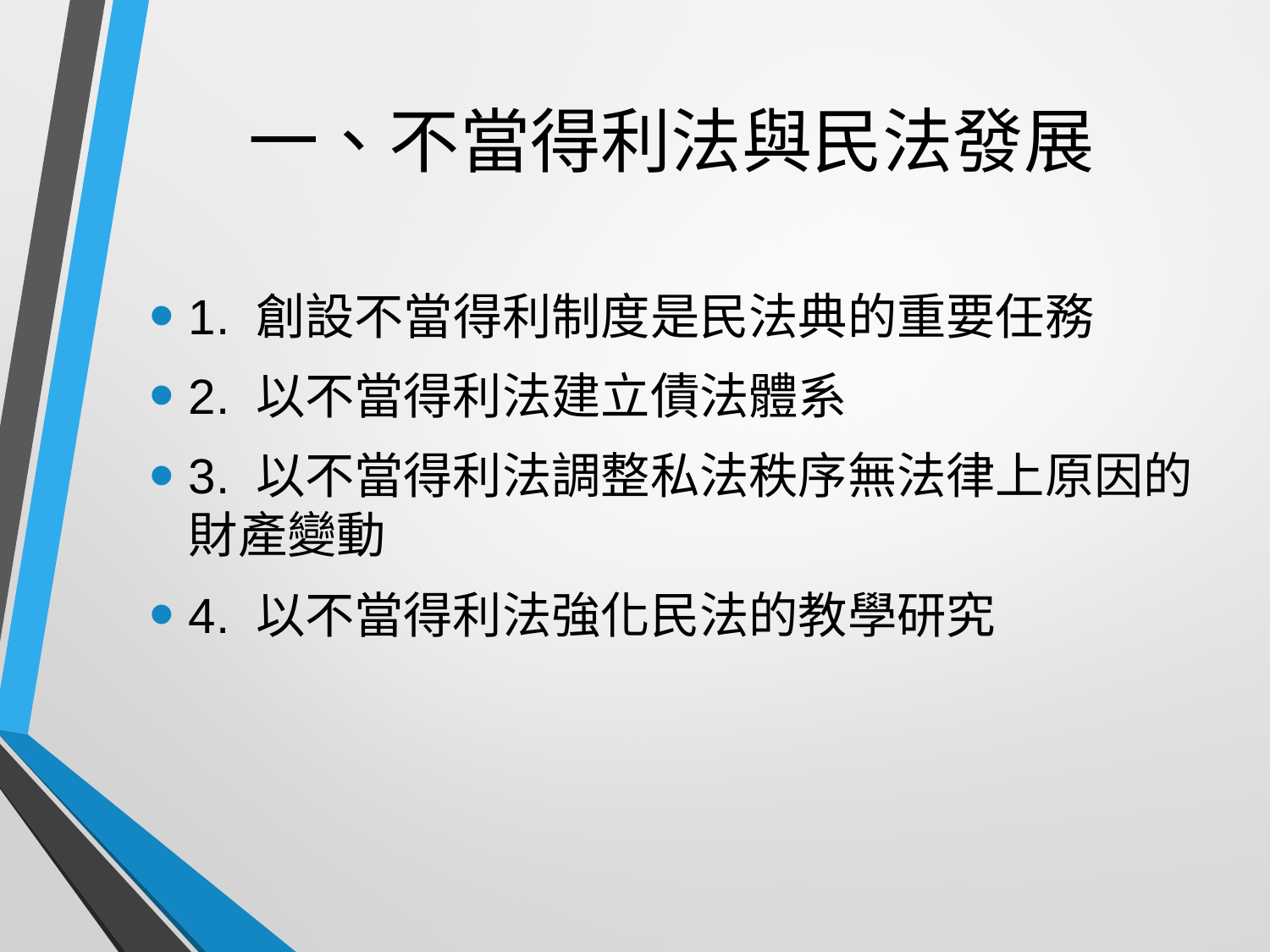

# 一、不當得利法與民法發展
1. 創設不當得利制度是民法典的重要任務
2. 以不當得利法建立債法體系
3. 以不當得利法調整私法秩序無法律上原因的財產變動
4. 以不當得利法強化民法的教學研究